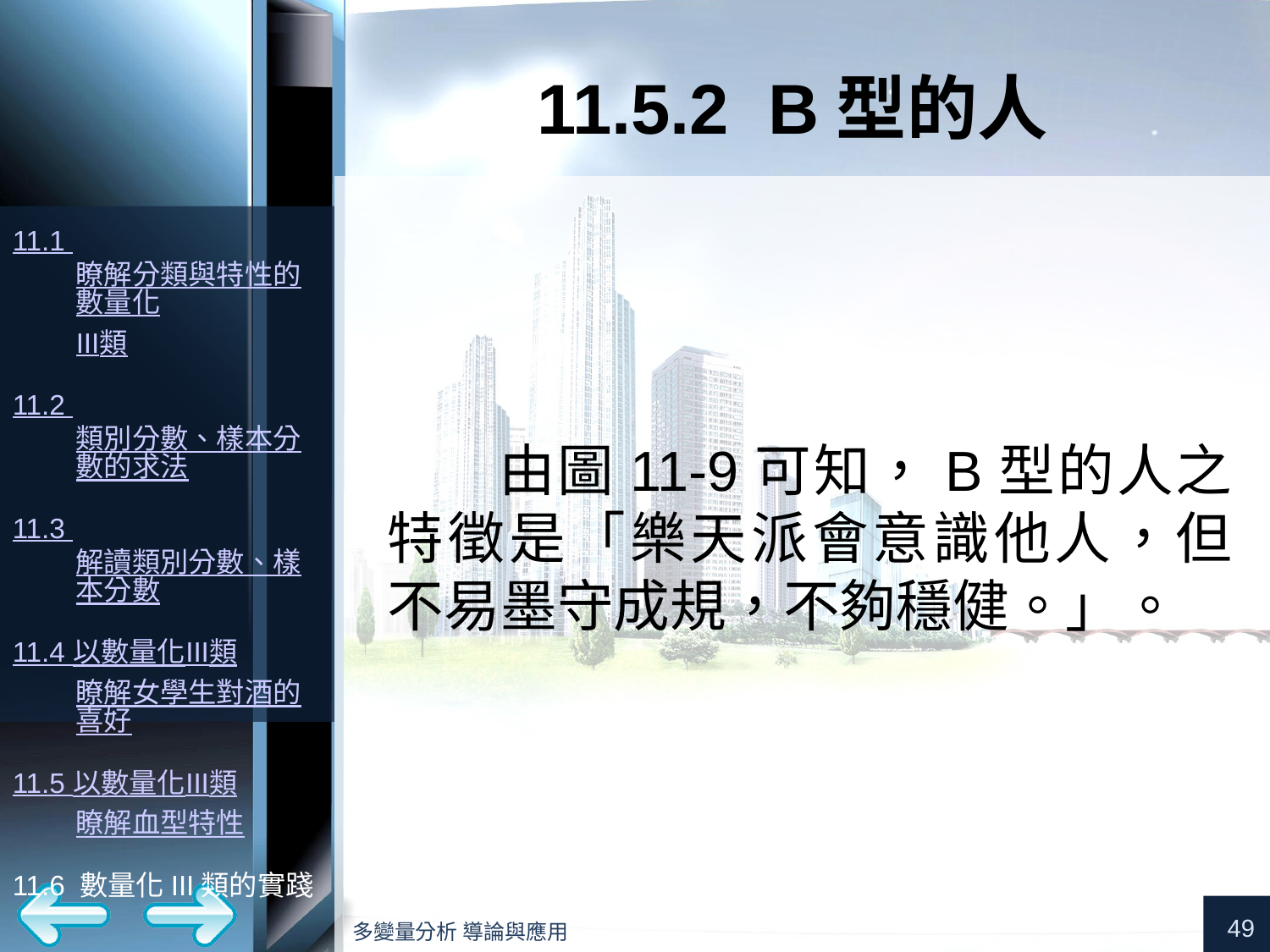

# 11.5.2  B型的人
由圖11-9可知，B型的人之特徵是「樂天派會意識他人，但不易墨守成規，不夠穩健。」。
49
多變量分析 導論與應用